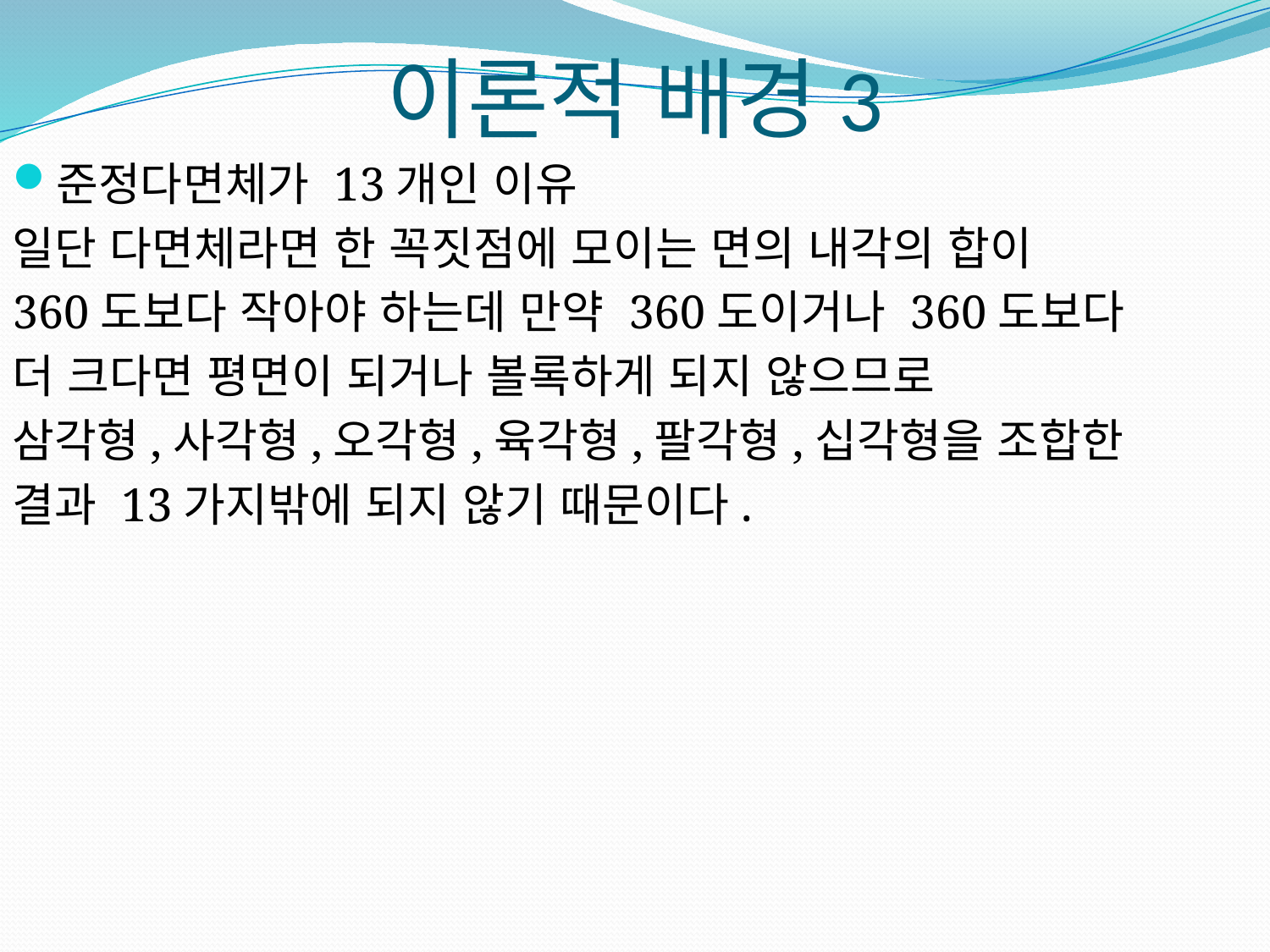

# 이론적 배경3
준정다면체가 13개인 이유
일단 다면체라면 한 꼭짓점에 모이는 면의 내각의 합이
360도보다 작아야 하는데 만약 360도이거나 360도보다
더 크다면 평면이 되거나 볼록하게 되지 않으므로
삼각형,사각형,오각형,육각형,팔각형,십각형을 조합한
결과 13가지밖에 되지 않기 때문이다.